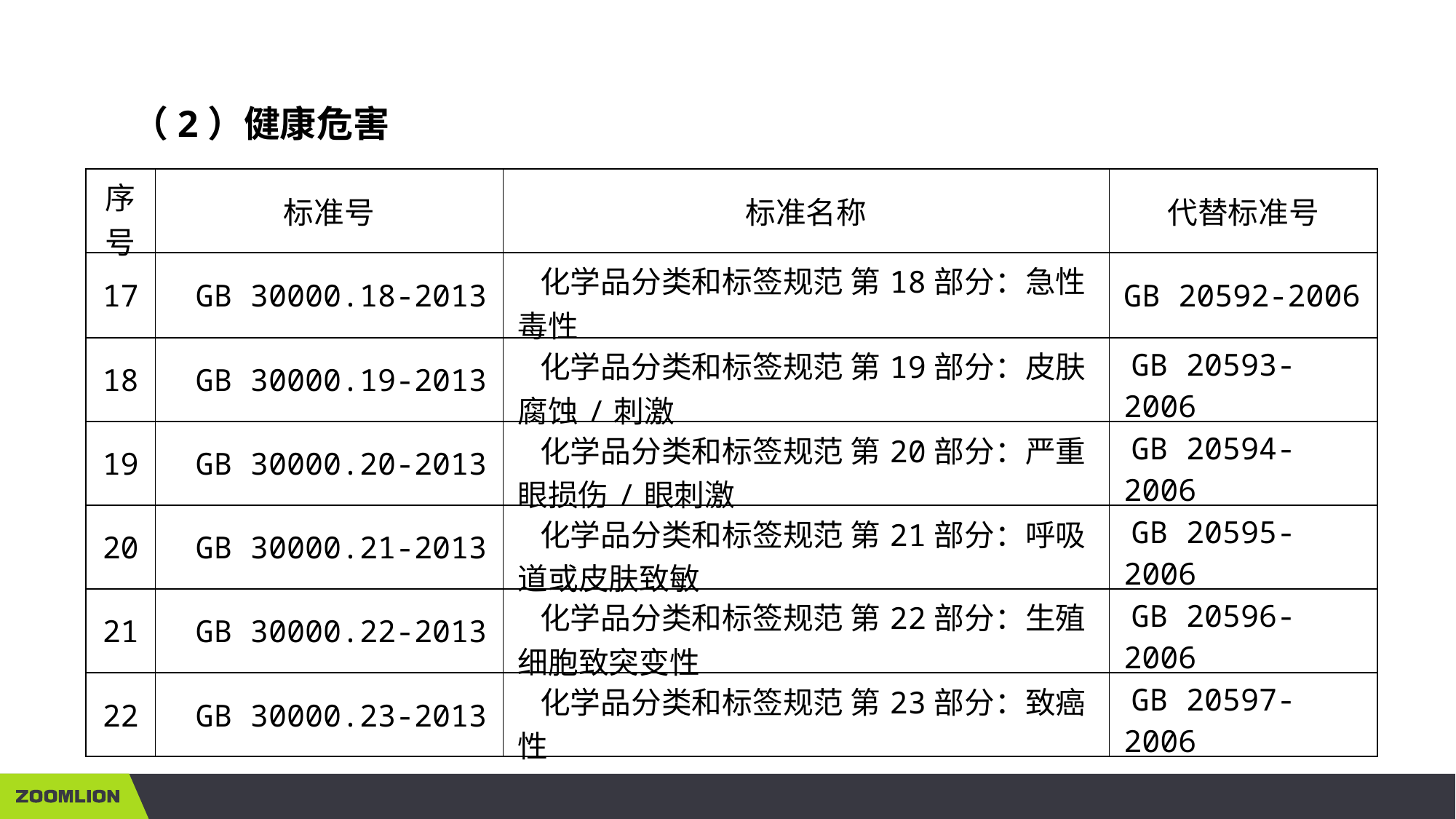

（2）健康危害
| 序号 | 标准号 | 标准名称 | 代替标准号 |
| --- | --- | --- | --- |
| 17 | GB 30000.18-2013 | 化学品分类和标签规范 第18部分：急性毒性 | GB 20592-2006 |
| 18 | GB 30000.19-2013 | 化学品分类和标签规范 第19部分：皮肤腐蚀/刺激 | GB 20593-2006 |
| 19 | GB 30000.20-2013 | 化学品分类和标签规范 第20部分：严重眼损伤/眼刺激 | GB 20594-2006 |
| 20 | GB 30000.21-2013 | 化学品分类和标签规范 第21部分：呼吸道或皮肤致敏 | GB 20595-2006 |
| 21 | GB 30000.22-2013 | 化学品分类和标签规范 第22部分：生殖细胞致突变性 | GB 20596-2006 |
| 22 | GB 30000.23-2013 | 化学品分类和标签规范 第23部分：致癌性 | GB 20597-2006 |